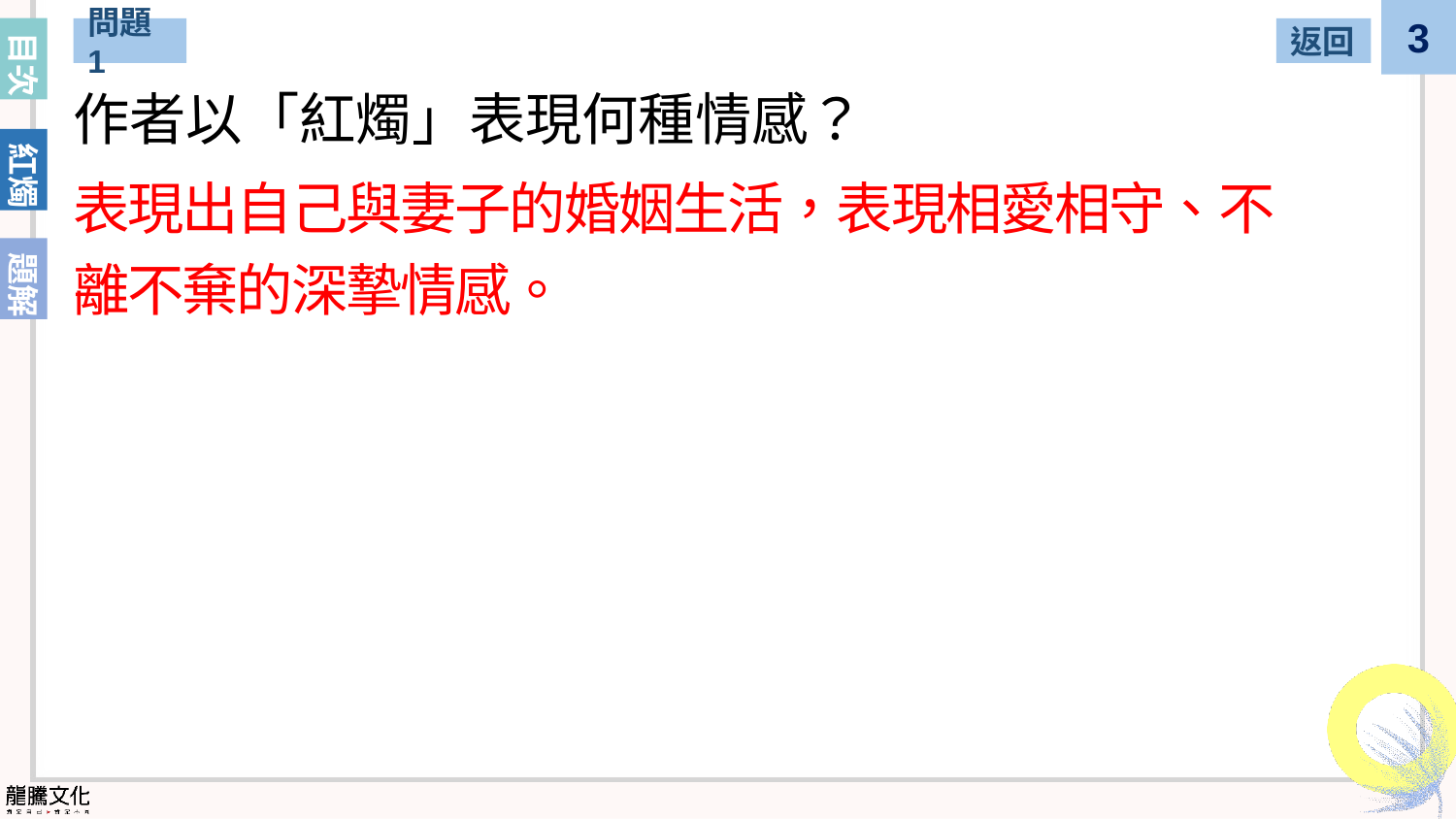

問題1
返回
作者以「紅燭」表現何種情感？
表現出自己與妻子的婚姻生活，表現相愛相守、不離不棄的深摯情感。